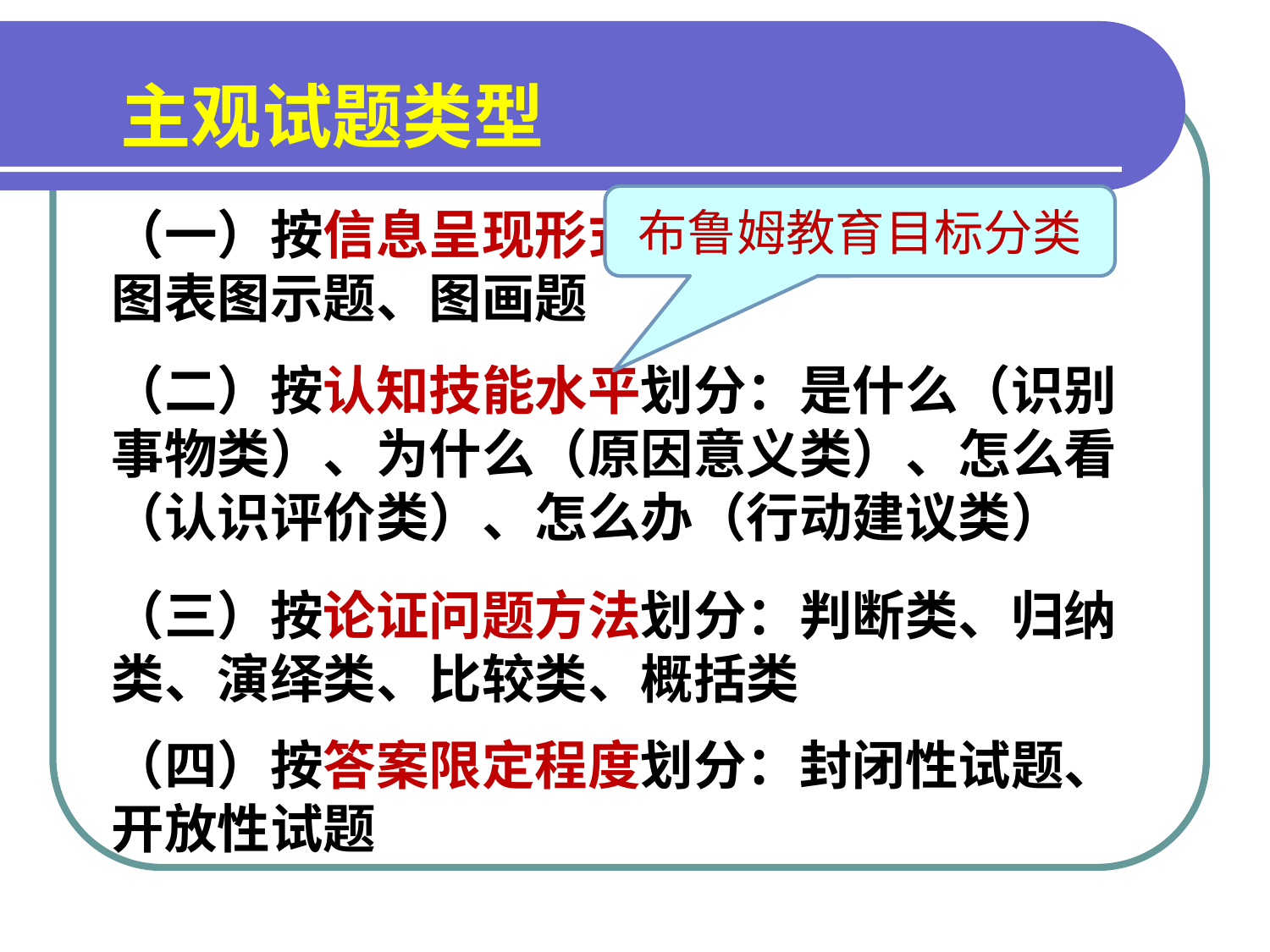

主观试题类型
布鲁姆教育目标分类
（一）按信息呈现形式划分：文字材料题、图表图示题、图画题
（二）按认知技能水平划分：是什么（识别事物类）、为什么（原因意义类）、怎么看（认识评价类）、怎么办（行动建议类）
（三）按论证问题方法划分：判断类、归纳类、演绎类、比较类、概括类
（四）按答案限定程度划分：封闭性试题、开放性试题